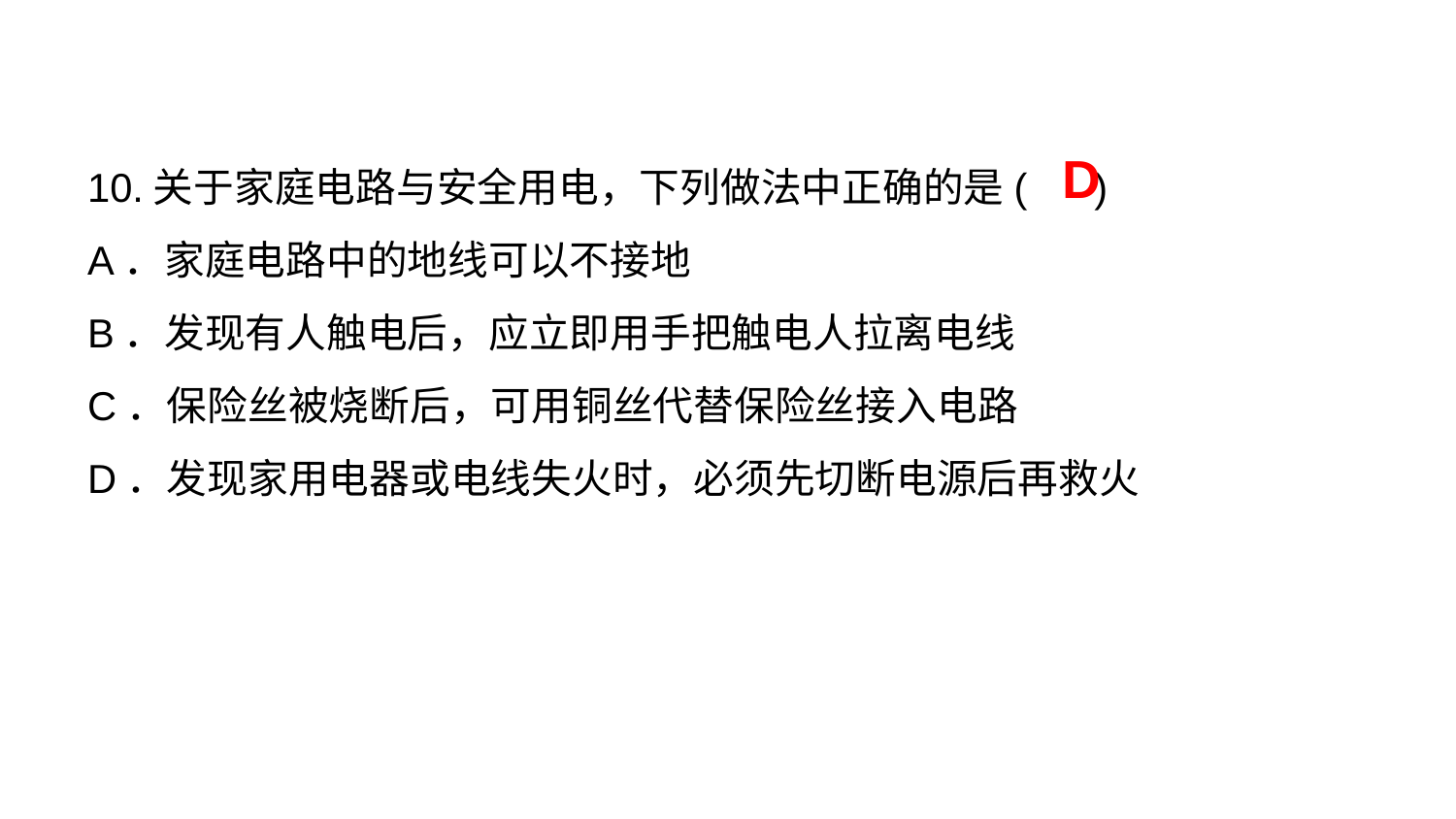

D
10.关于家庭电路与安全用电，下列做法中正确的是(      )
A．家庭电路中的地线可以不接地
B．发现有人触电后，应立即用手把触电人拉离电线
C．保险丝被烧断后，可用铜丝代替保险丝接入电路
D．发现家用电器或电线失火时，必须先切断电源后再救火